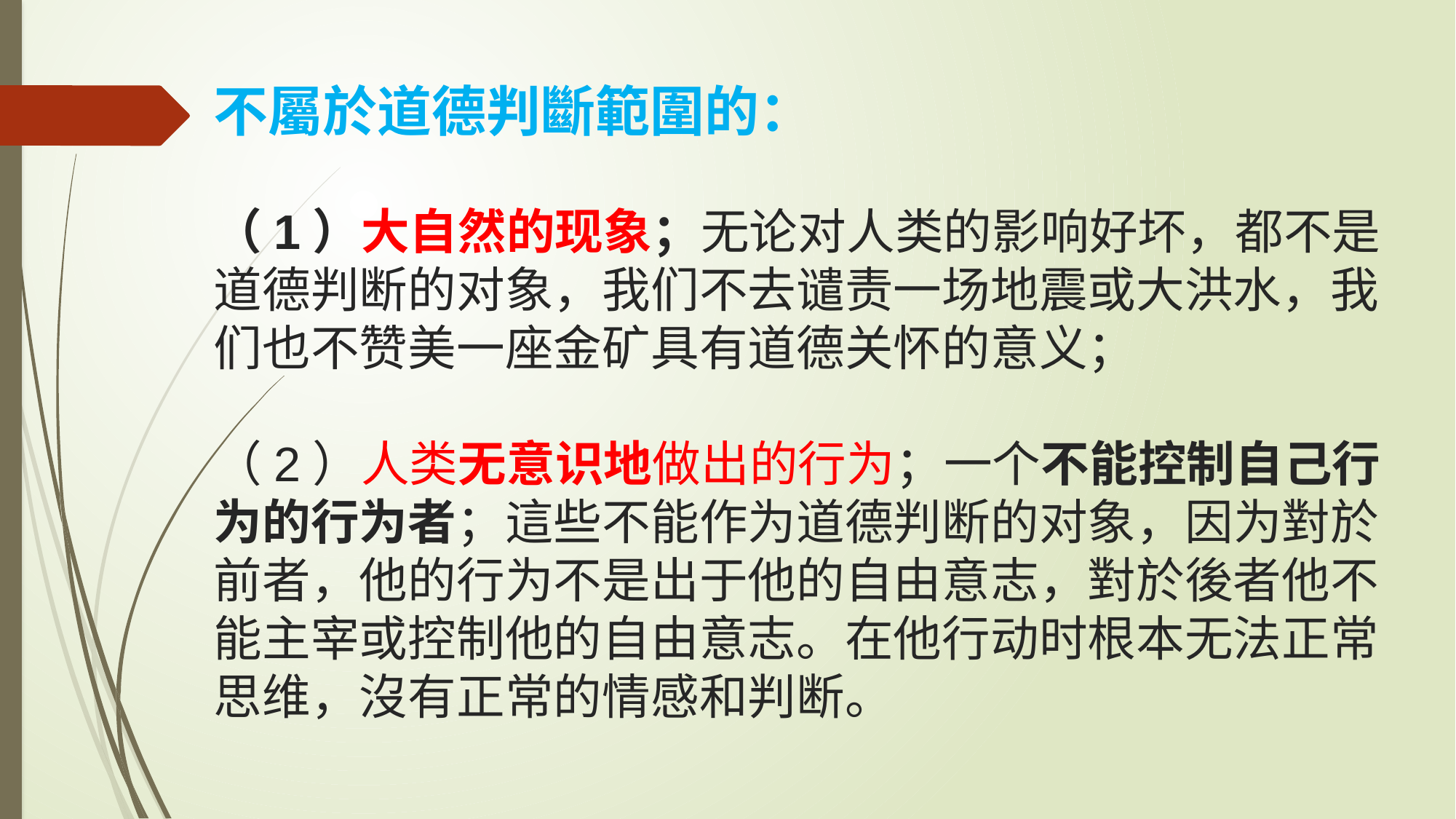

# 不屬於道德判斷範圍的： （1）大自然的现象；无论对人类的影响好坏，都不是道德判断的对象，我们不去谴责一场地震或大洪水，我们也不赞美一座金矿具有道德关怀的意义； （2）人类无意识地做出的行为；一个不能控制自己行为的行为者；這些不能作为道德判断的对象，因为對於前者，他的行为不是出于他的自由意志，對於後者他不能主宰或控制他的自由意志。在他行动时根本无法正常思维，沒有正常的情感和判断。